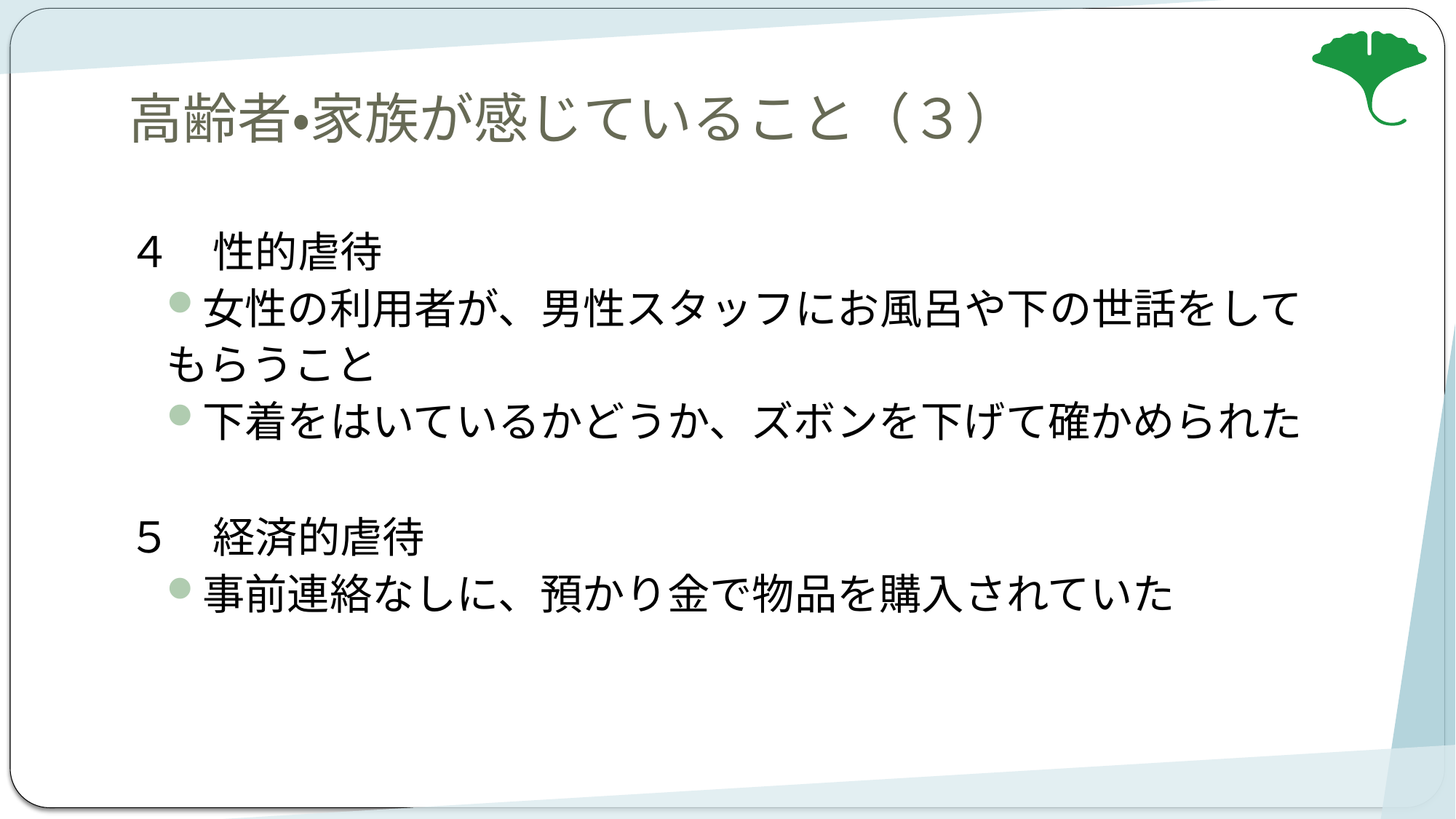

# 高齢者・家族が感じていること（３）

４　性的虐待
女性の利用者が、男性スタッフにお風呂や下の世話をして
もらうこと
下着をはいているかどうか、ズボンを下げて確かめられた

５　経済的虐待
事前連絡なしに、預かり金で物品を購入されていた